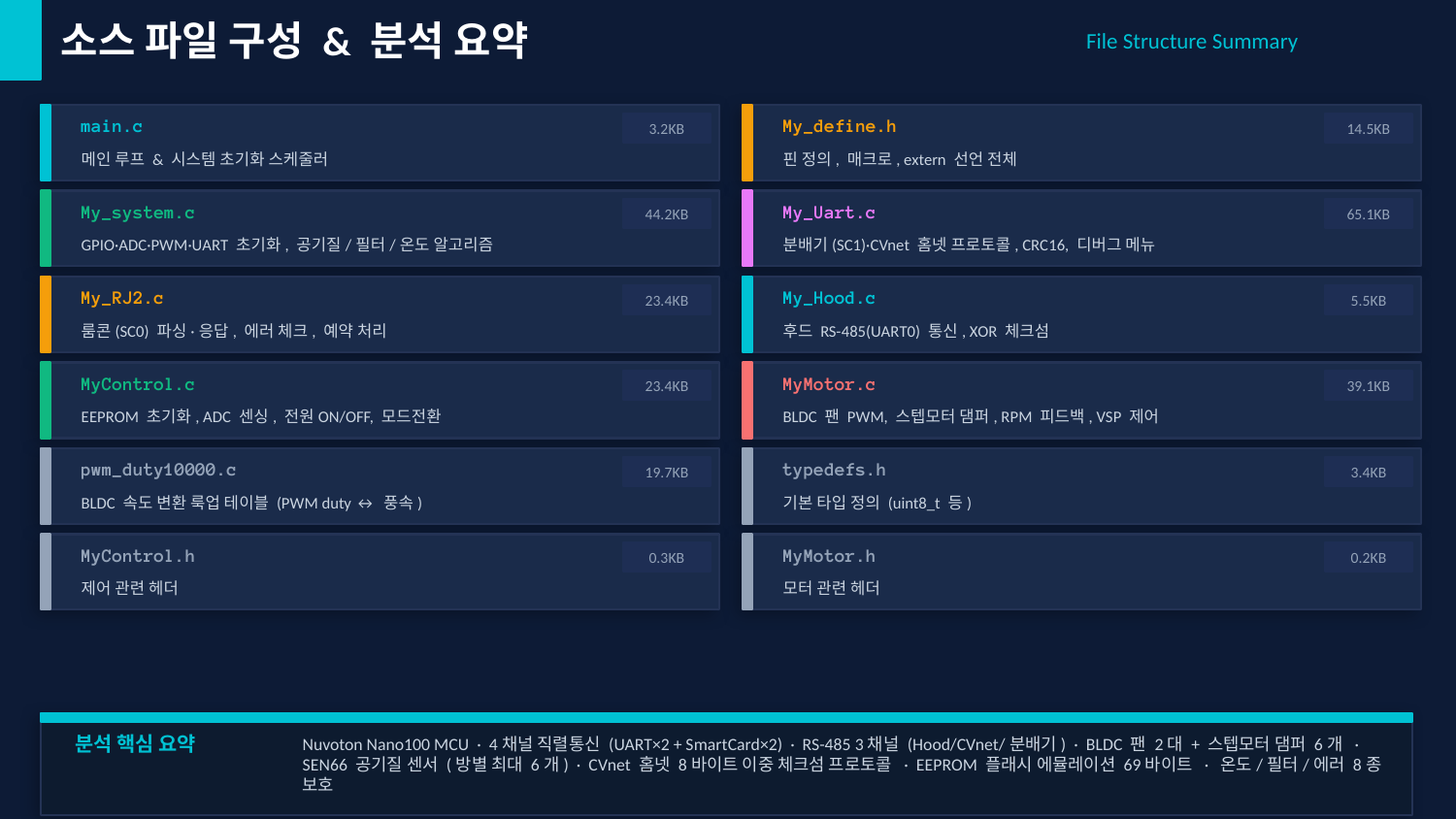

소스 파일 구성 & 분석 요약
File Structure Summary

main.c
My_define.h

3.2KB

14.5KB
메인 루프 & 시스템 초기화 스케줄러
핀 정의, 매크로, extern 선언 전체

My_system.c
My_Uart.c

44.2KB

65.1KB
GPIO·ADC·PWM·UART 초기화, 공기질/필터/온도 알고리즘
분배기(SC1)·CVnet 홈넷 프로토콜, CRC16, 디버그 메뉴

My_RJ2.c
My_Hood.c

23.4KB

5.5KB
룸콘(SC0) 파싱·응답, 에러 체크, 예약 처리
후드 RS-485(UART0) 통신, XOR 체크섬

MyControl.c
MyMotor.c

23.4KB

39.1KB
EEPROM 초기화, ADC 센싱, 전원ON/OFF, 모드전환
BLDC 팬 PWM, 스텝모터 댐퍼, RPM 피드백, VSP 제어

pwm_duty10000.c
typedefs.h

19.7KB

3.4KB
BLDC 속도 변환 룩업 테이블 (PWM duty ↔ 풍속)
기본 타입 정의 (uint8_t 등)

MyControl.h
MyMotor.h

0.3KB

0.2KB
제어 관련 헤더
모터 관련 헤더

Nuvoton Nano100 MCU  ·  4채널 직렬통신 (UART×2 + SmartCard×2)  ·  RS-485 3채널 (Hood/CVnet/분배기)  ·  BLDC 팬 2대 + 스텝모터 댐퍼 6개  ·  SEN66 공기질 센서 (방별 최대 6개)  ·  CVnet 홈넷 8바이트 이중 체크섬 프로토콜  ·  EEPROM 플래시 에뮬레이션 69바이트  ·  온도/필터/에러 8종 보호
분석 핵심 요약